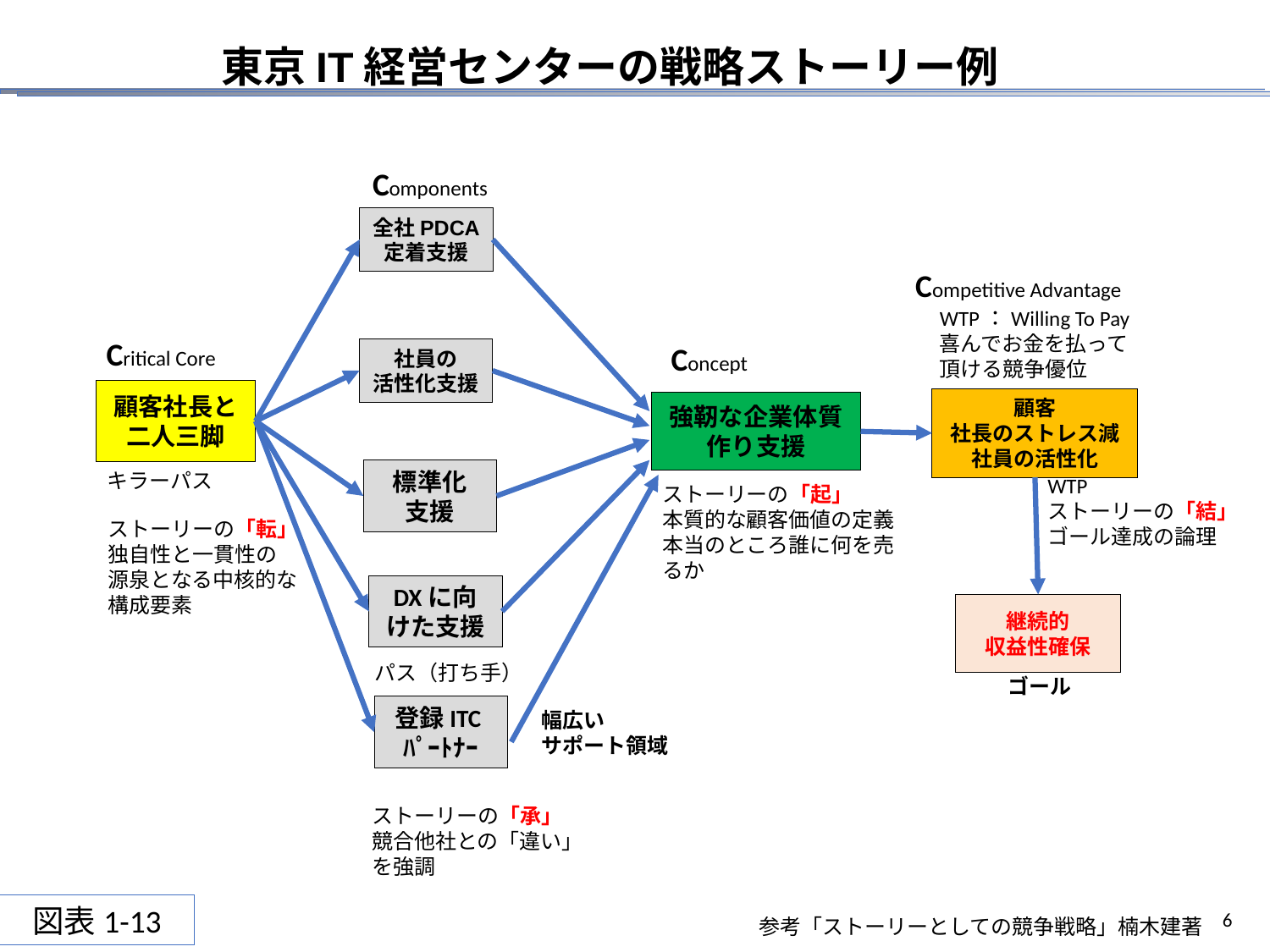

東京IT経営センターの戦略ストーリー例

Components
全社PDCA
定着支援
Competitive Advantage
WTP：Willing To Pay
喜んでお金を払って頂ける競争優位
Critical Core
Concept
社員の
活性化支援
顧客社長と二人三脚
顧客
社長のストレス減
社員の活性化
強靭な企業体質作り支援
標準化
支援
キラーパス
WTP
ストーリーの「結」
ゴール達成の論理
ストーリーの「起」
本質的な顧客価値の定義
本当のところ誰に何を売るか
ストーリーの「転」
独自性と一貫性の
源泉となる中核的な構成要素
DXに向けた支援
継続的
収益性確保
パス（打ち手）
ゴール
登録ITCﾊﾟｰﾄﾅｰ
幅広い
サポート領域
ストーリーの「承」
競合他社との「違い」を強調
図表1-13
参考「ストーリーとしての競争戦略」楠木建著